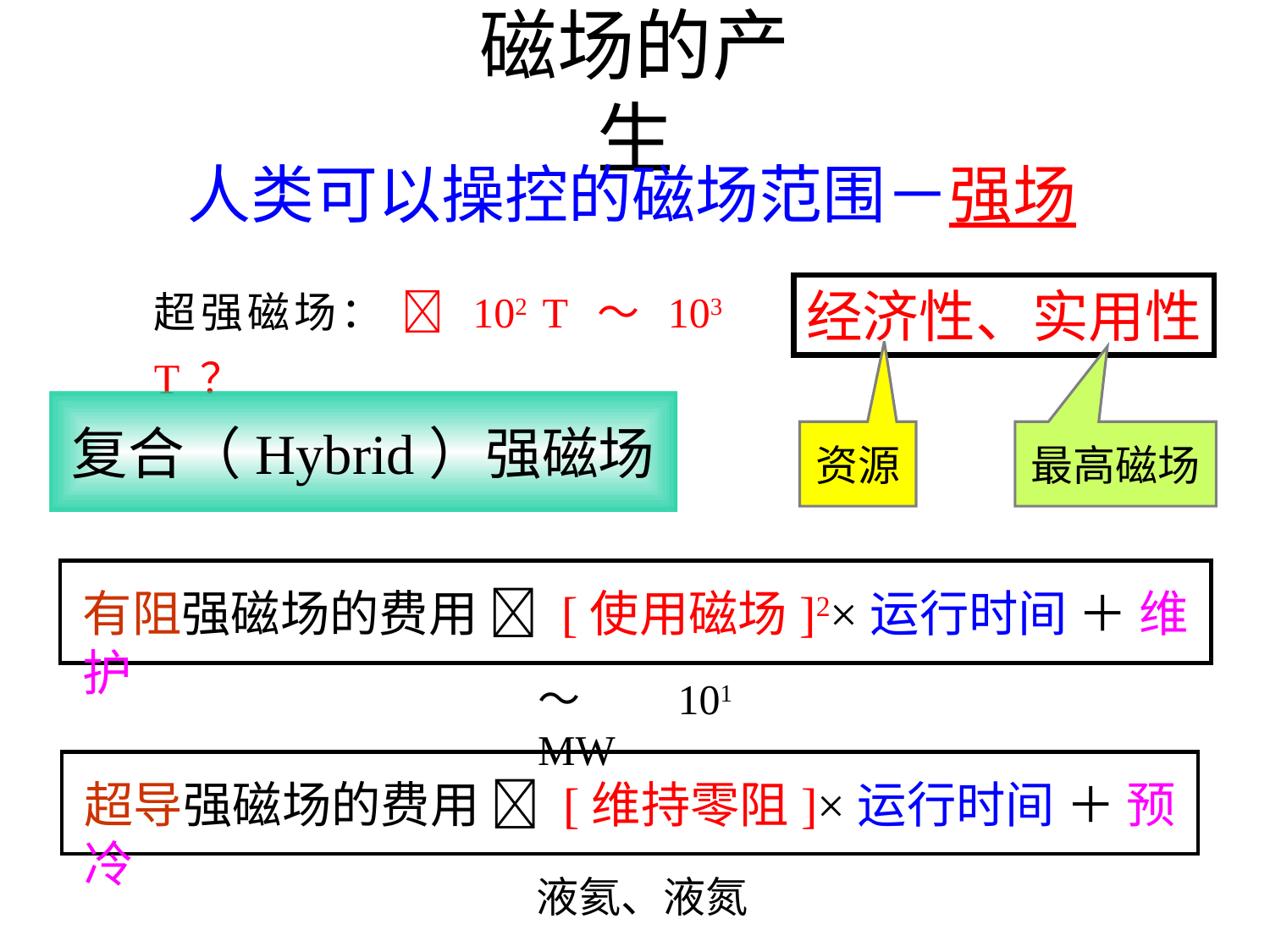

# 磁场的产生
人类可以操控的磁场范围－强场
超强磁场： → 102 T ～ 103 T ？
经济性、实用性
复合（Hybrid）强磁场
资源
最高磁场
有阻强磁场的费用 ∝ [使用磁场]2×运行时间 ＋ 维护
～ 101 MW
超导强磁场的费用 ∝ [维持零阻]×运行时间 ＋ 预冷
液氦、液氮